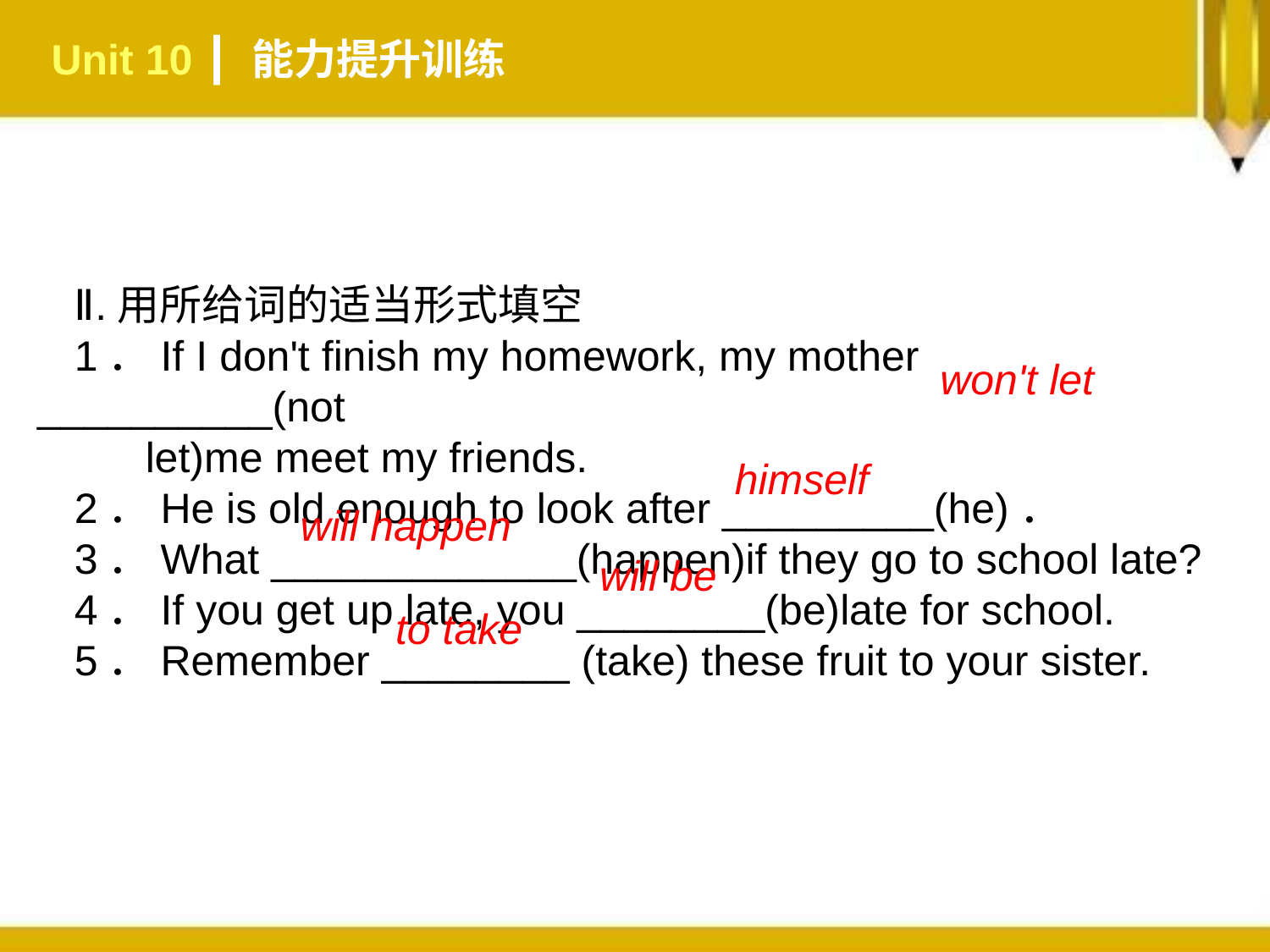

Unit 10 ┃ 能力提升训练
Ⅱ.用所给词的适当形式填空
1．If I don't finish my homework, my mother __________(not
      let)me meet my friends.
2．He is old enough to look after _________(he)．
3．What _____________(happen)if they go to school late?
4．If you get up late, you ________(be)late for school.
5．Remember ________ (take) these fruit to your sister.
won't let
himself
will happen
will be
to take